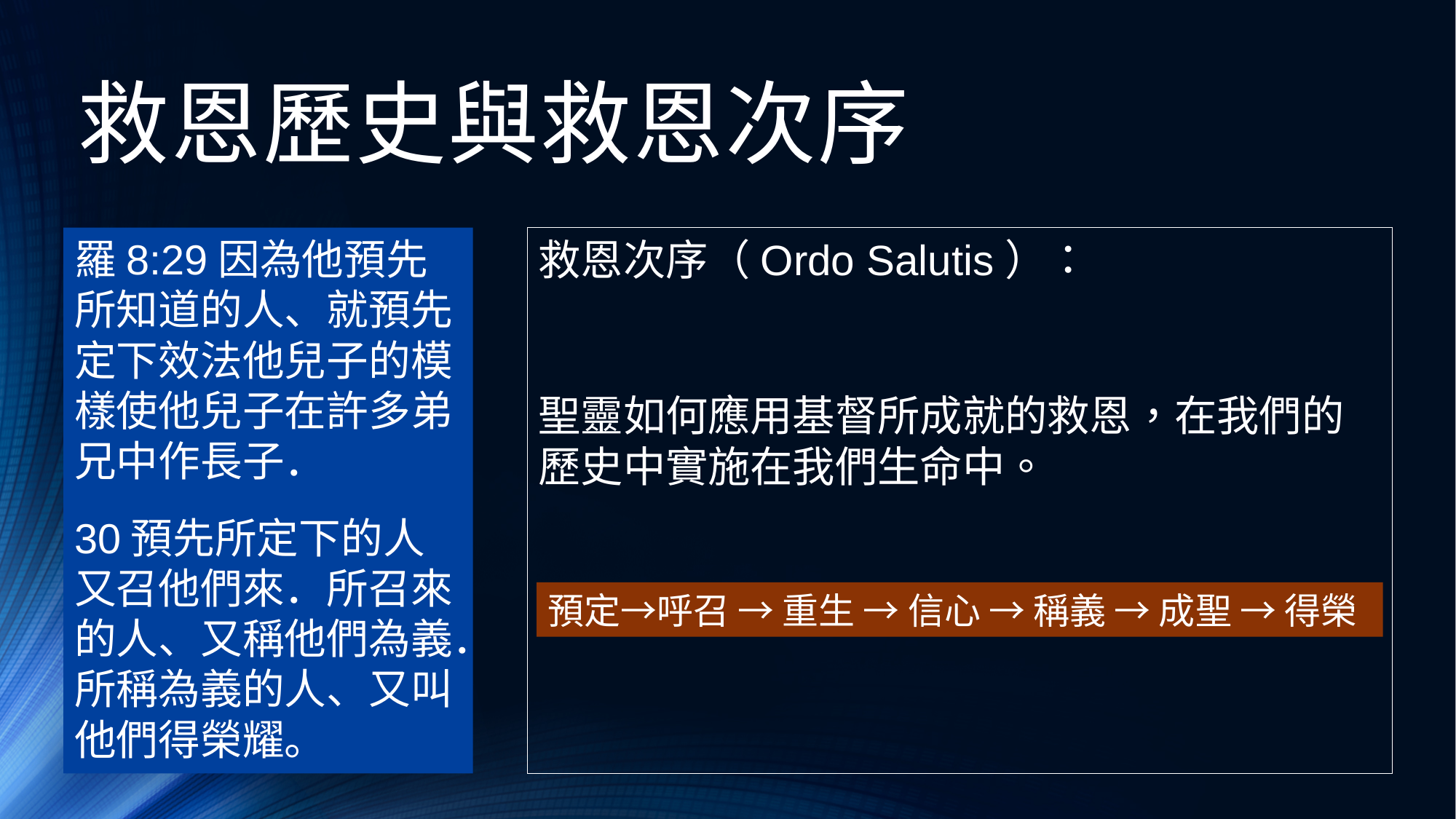

# 救恩歷史與救恩次序
救恩次序（Ordo Salutis）：

聖靈如何應用基督所成就的救恩，在我們的歷史中實施在我們生命中。
羅8:29因為他預先所知道的人、就預先定下效法他兒子的模樣使他兒子在許多弟兄中作長子．
30預先所定下的人又召他們來．所召來的人、又稱他們為義．所稱為義的人、又叫他們得榮耀。
預定→呼召 → 重生 → 信心 → 稱義 → 成聖 → 得榮